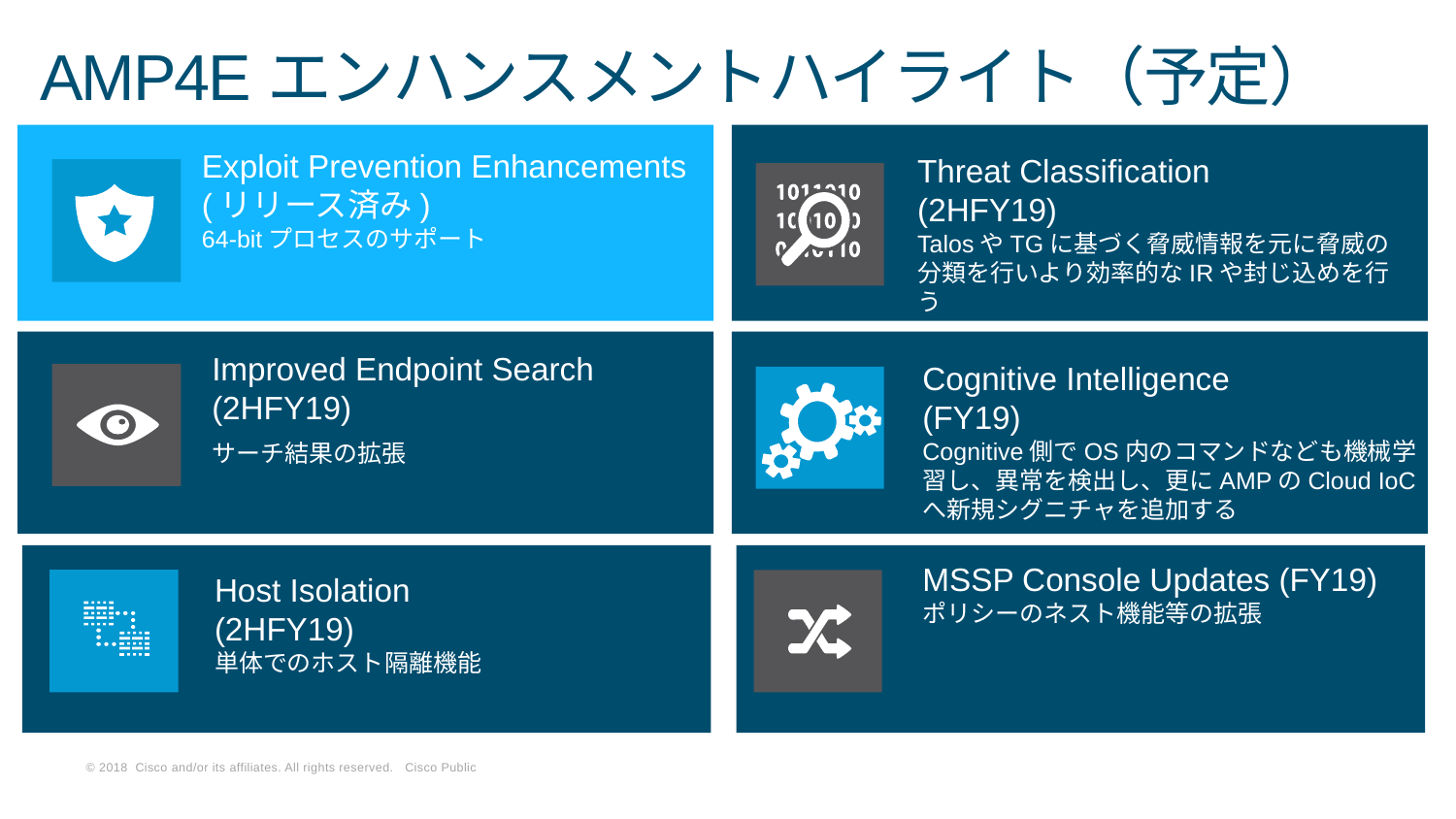

# AMP4Eエンハンスメントハイライト（予定）

Exploit Prevention Enhancements (リリース済み)
64-bitプロセスのサポート
Threat Classification
(2HFY19)
TalosやTGに基づく脅威情報を元に脅威の分類を行いより効率的なIRや封じ込めを行う

Improved Endpoint Search (2HFY19)
サーチ結果の拡張
Cognitive Intelligence
(FY19)
Cognitive側でOS内のコマンドなども機械学習し、異常を検出し、更にAMPのCloud IoCへ新規シグニチャを追加する

MSSP Console Updates (FY19)
ポリシーのネスト機能等の拡張
Host Isolation
(2HFY19)
単体でのホスト隔離機能